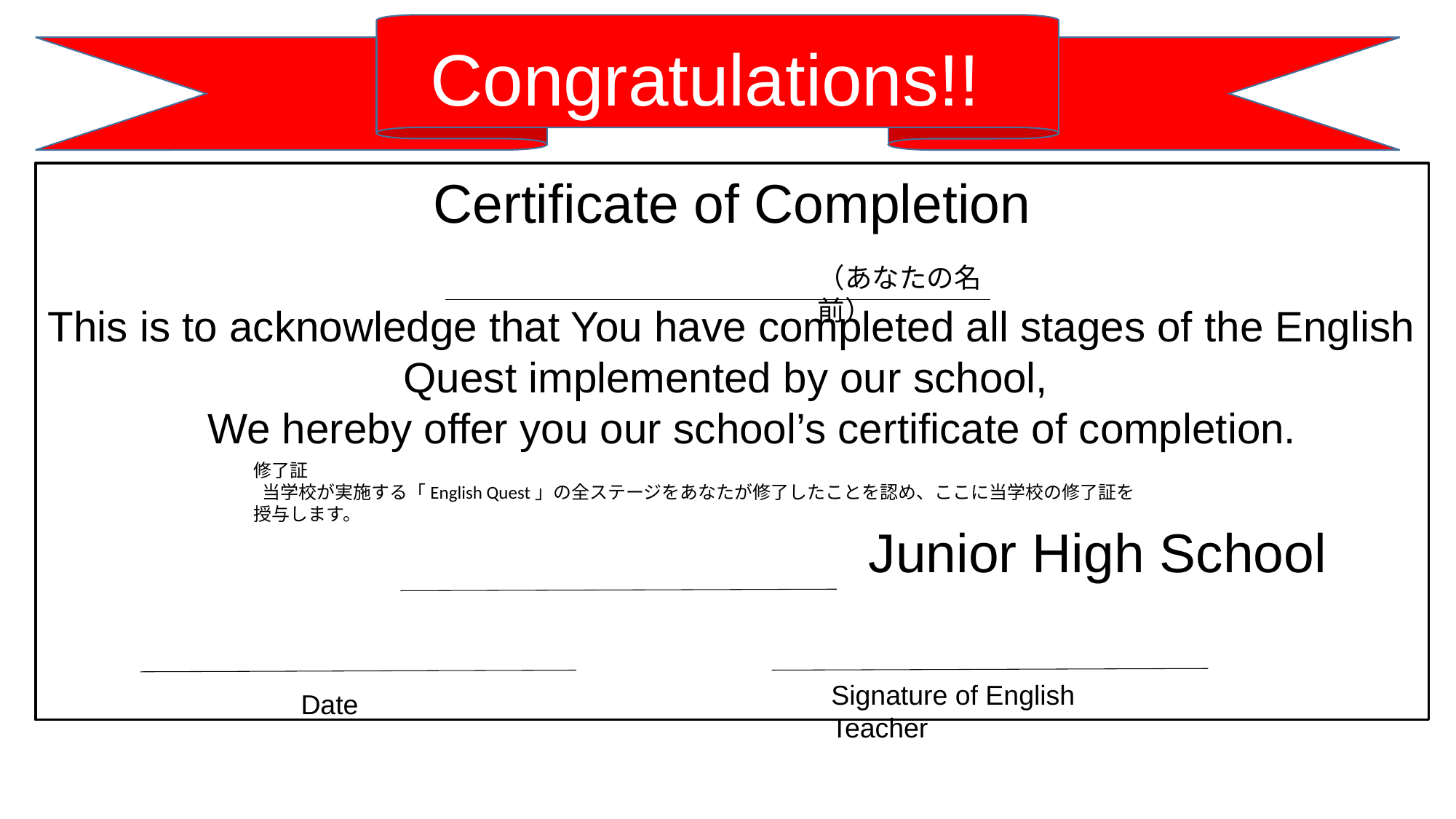

Congratulations!!
Certificate of Completion

This is to acknowledge that You have completed all stages of the English Quest implemented by our school,
　We hereby offer you our school’s certificate of completion.

　　　　                                         Junior High School

（あなたの名前）
修了証
 当学校が実施する「English Quest」の全ステージをあなたが修了したことを認め、ここに当学校の修了証を授与します。
Signature of English Teacher
Date